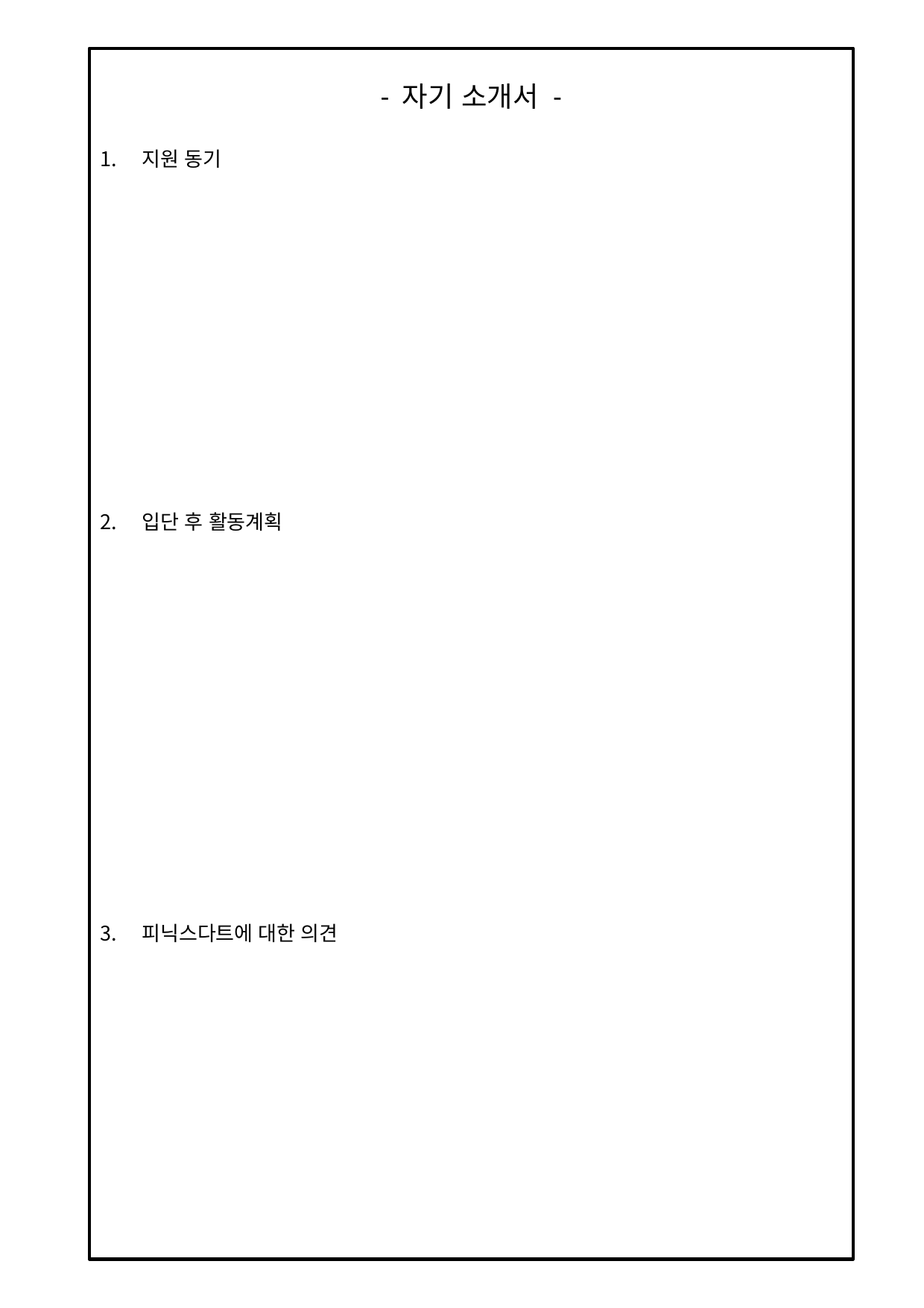

- 자기 소개서 -

지원 동기

입단 후 활동계획

피닉스다트에 대한 의견